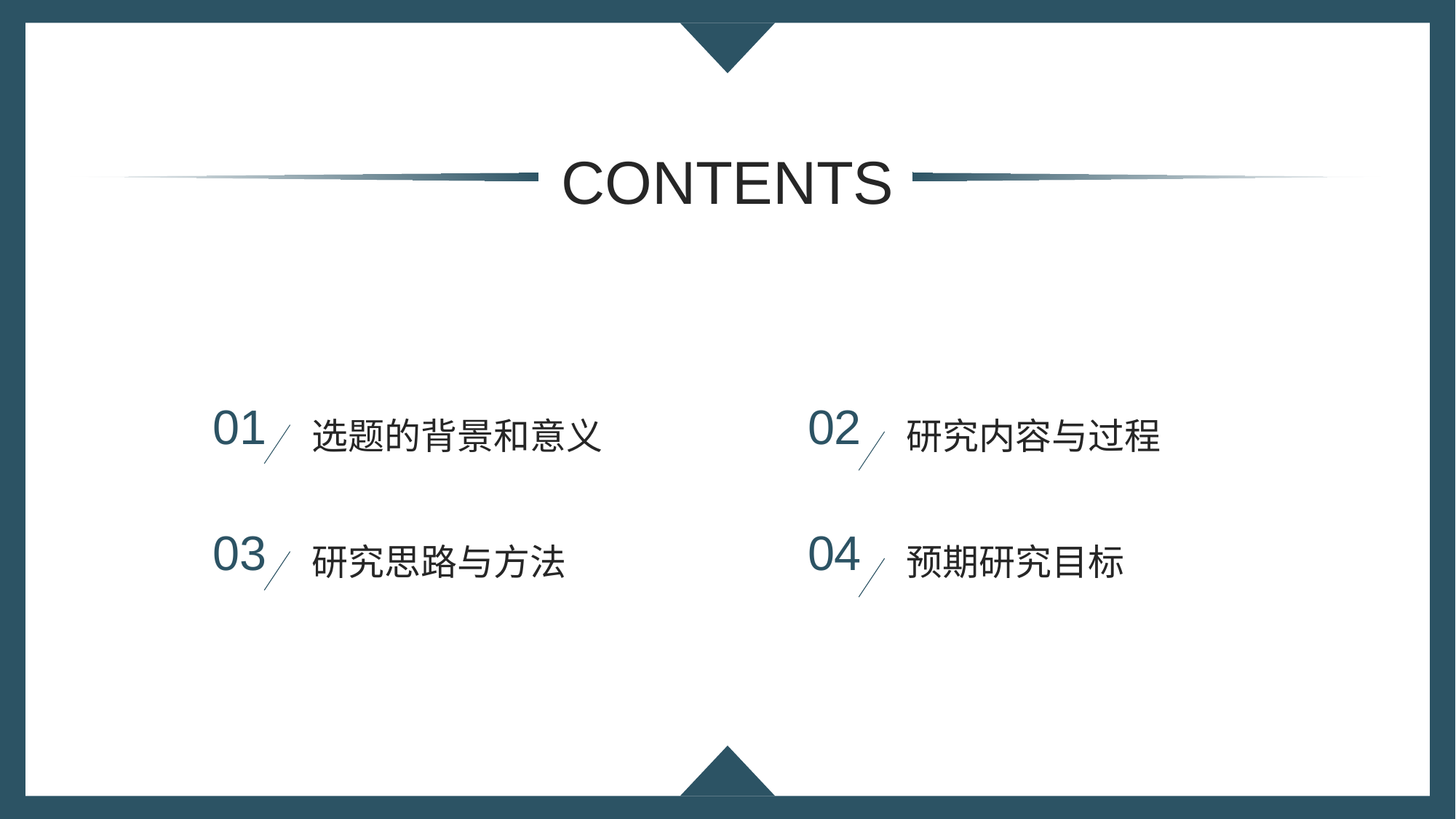

CONTENTS

01
02
选题的背景和意义
研究内容与过程
03
04
研究思路与方法
预期研究目标